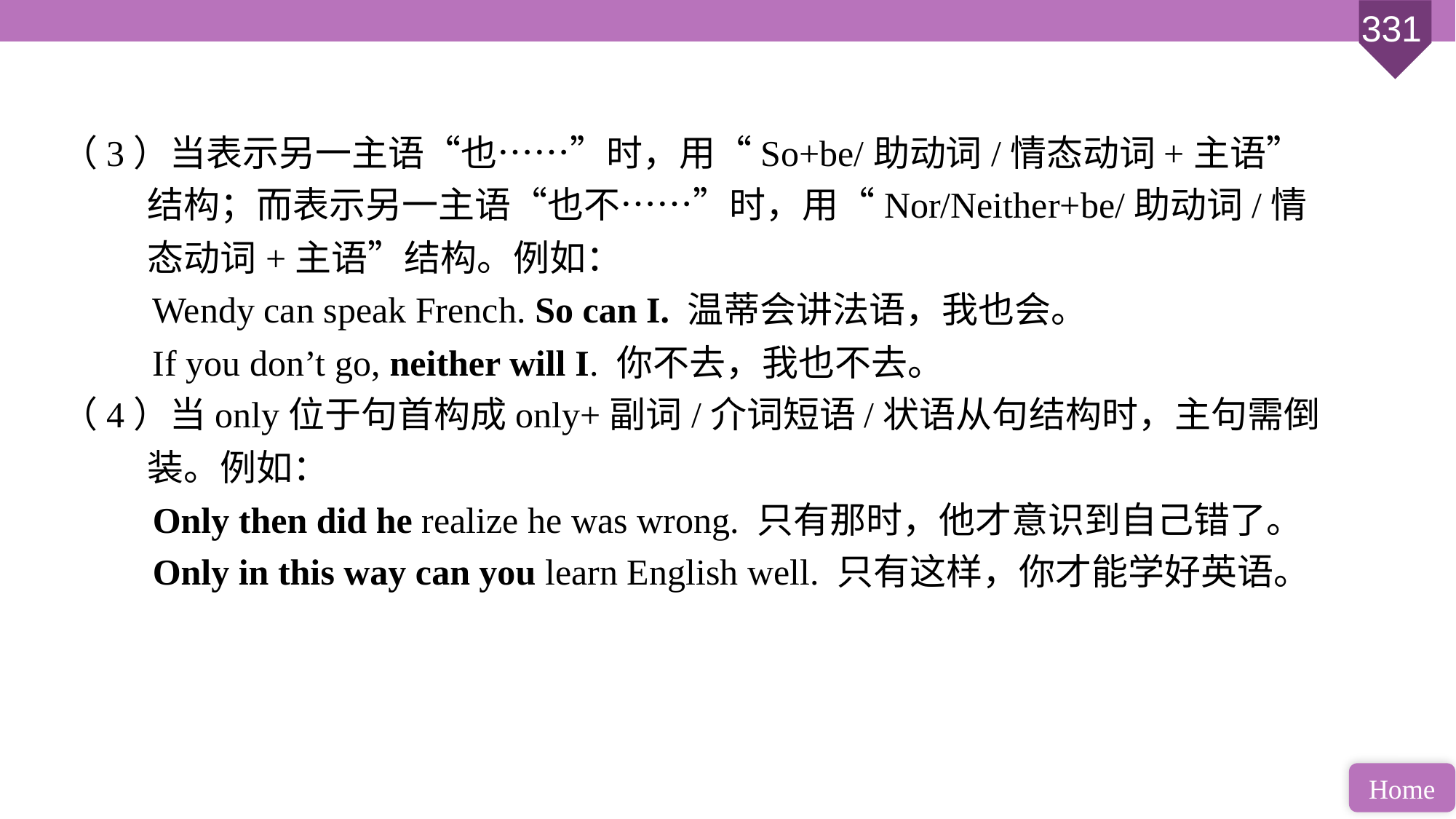

（3）当表示另一主语“也……”时，用“So+be/助动词/情态动词+主语”结构；而表示另一主语“也不……”时，用“Nor/Neither+be/助动词/情态动词+主语”结构。例如：
          Wendy can speak French. So can I. 温蒂会讲法语，我也会。
          If you don’t go, neither will I. 你不去，我也不去。
（4）当only位于句首构成only+副词/介词短语/状语从句结构时，主句需倒装。例如：
          Only then did he realize he was wrong. 只有那时，他才意识到自己错了。
          Only in this way can you learn English well. 只有这样，你才能学好英语。